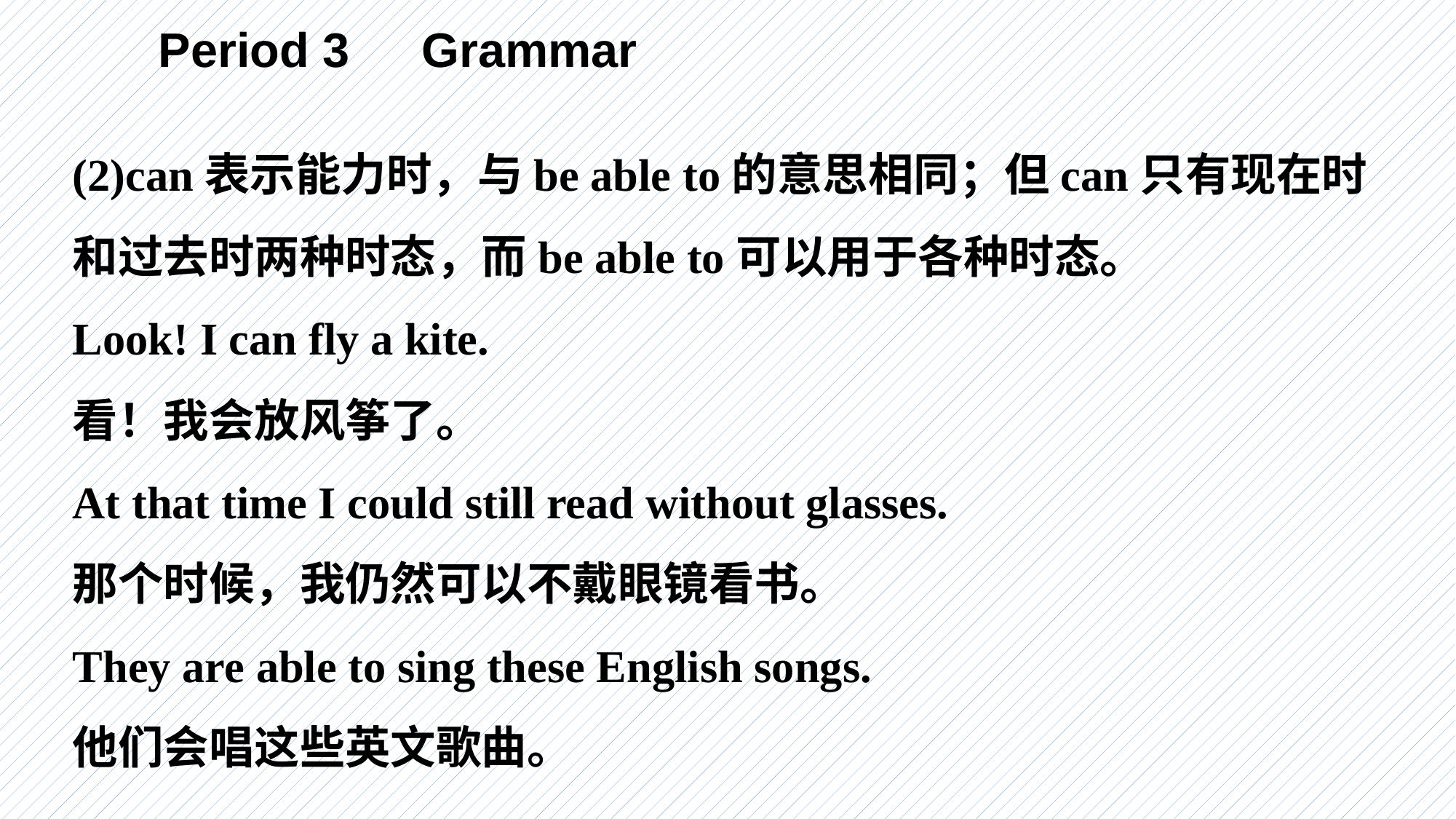

Period 3　Grammar
(2)can表示能力时，与be able to的意思相同；但can只有现在时和过去时两种时态，而be able to可以用于各种时态。
Look! I can fly a kite.
看！我会放风筝了。
At that time I could still read without glasses.
那个时候，我仍然可以不戴眼镜看书。
They are able to sing these English songs.
他们会唱这些英文歌曲。